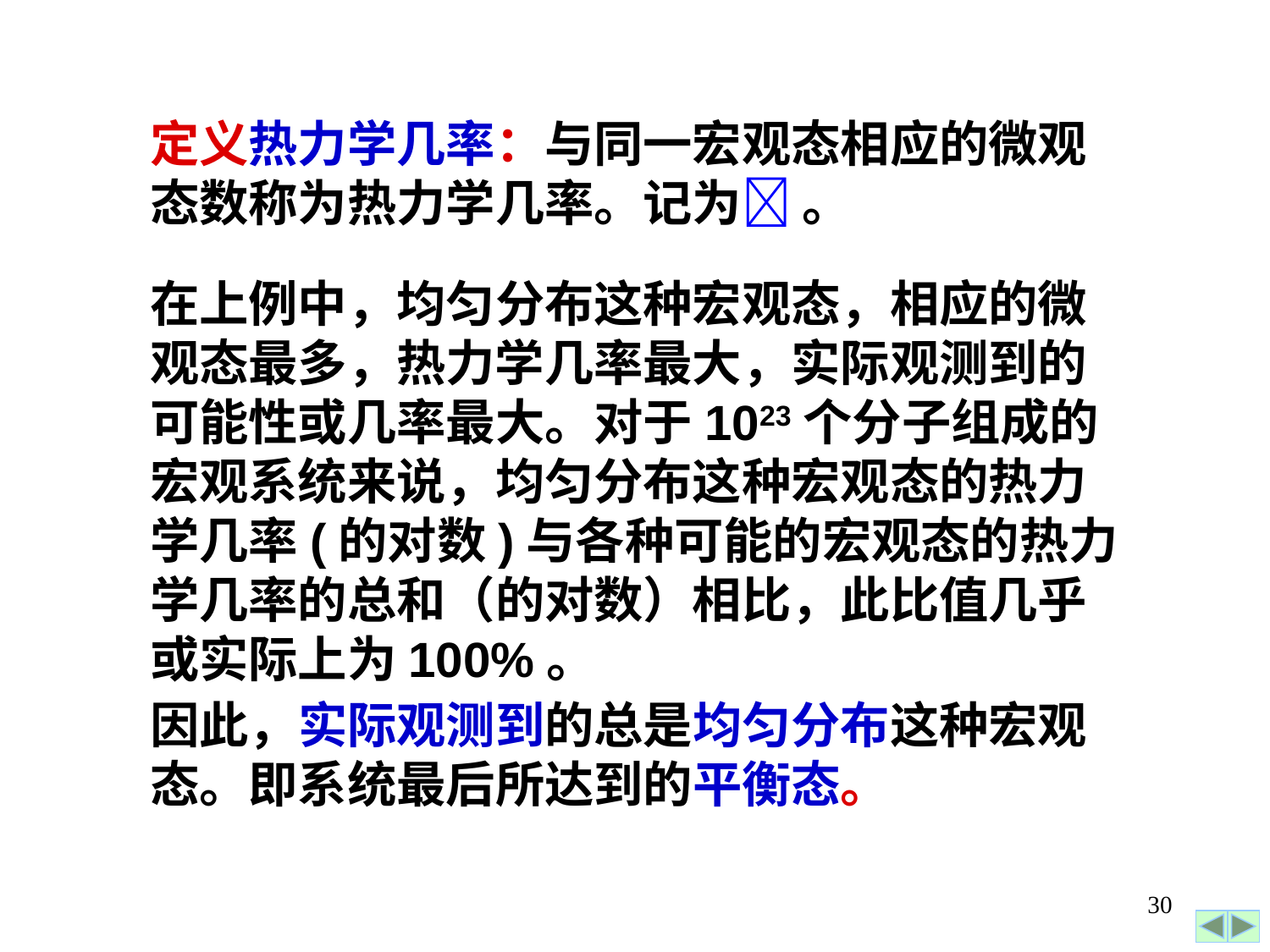

定义热力学几率：与同一宏观态相应的微观
态数称为热力学几率。记为Ω 。
在上例中，均匀分布这种宏观态，相应的微
观态最多，热力学几率最大，实际观测到的
可能性或几率最大。对于1023个分子组成的
宏观系统来说，均匀分布这种宏观态的热力
学几率(的对数)与各种可能的宏观态的热力学几率的总和（的对数）相比，此比值几乎或实际上为100%。
因此，实际观测到的总是均匀分布这种宏观态。即系统最后所达到的平衡态。
30